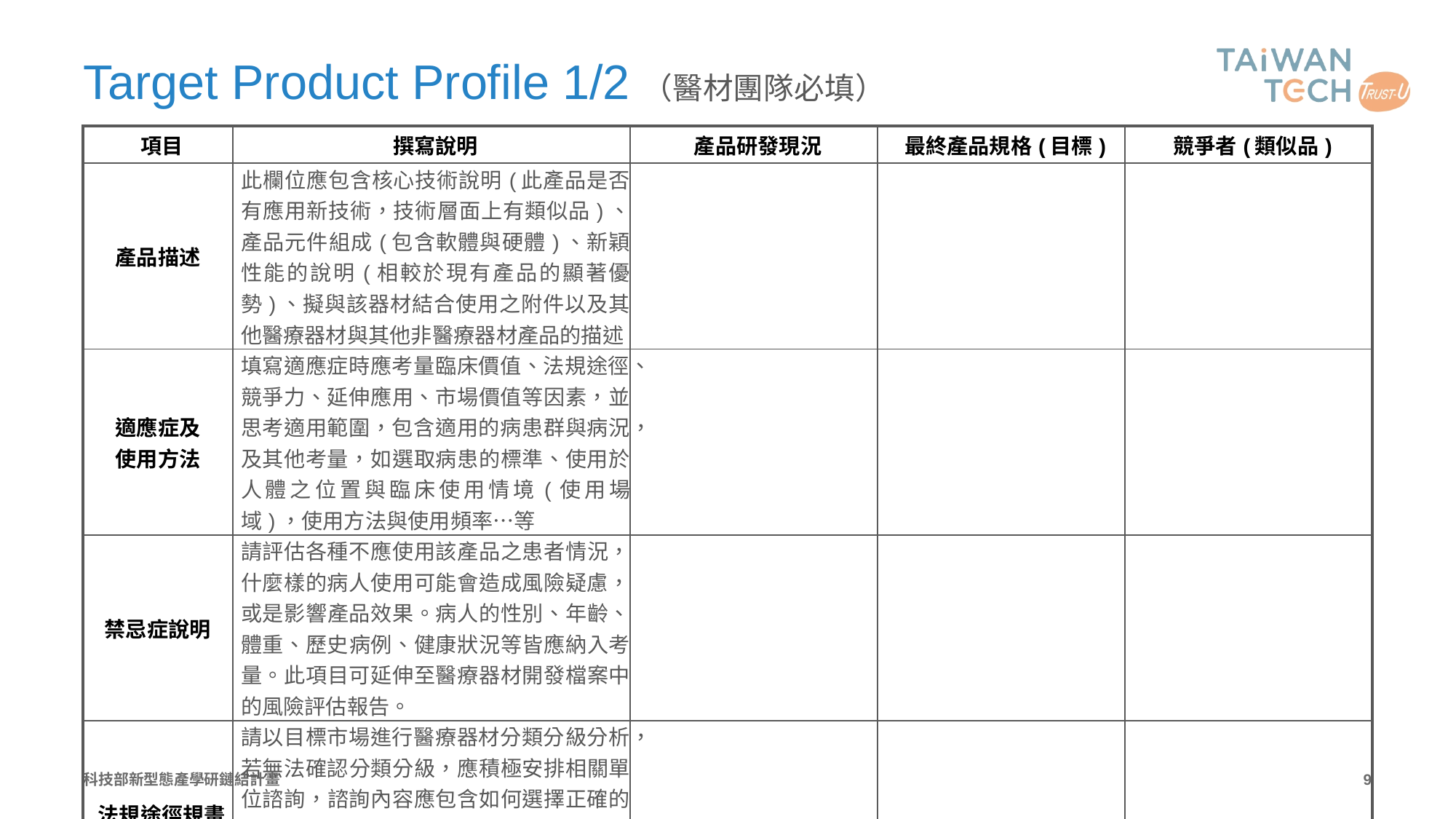

# Target Product Profile 1/2（醫材團隊必填）
| 項目 | 撰寫說明 | 產品研發現況 | 最終產品規格(目標) | 競爭者(類似品) |
| --- | --- | --- | --- | --- |
| 產品描述 | 此欄位應包含核心技術說明(此產品是否有應用新技術，技術層面上有類似品)、產品元件組成(包含軟體與硬體)、新穎性能的說明(相較於現有產品的顯著優勢)、擬與該器材結合使用之附件以及其他醫療器材與其他非醫療器材產品的描述 |  |  |  |
| 適應症及 使用方法 | 填寫適應症時應考量臨床價值、法規途徑、競爭力、延伸應用、市場價值等因素，並思考適用範圍，包含適用的病患群與病況，及其他考量，如選取病患的標準、使用於人體之位置與臨床使用情境(使用場域)，使用方法與使用頻率…等 |  |  |  |
| 禁忌症說明 | 請評估各種不應使用該產品之患者情況，什麼樣的病人使用可能會造成風險疑慮，或是影響產品效果。病人的性別、年齡、體重、歷史病例、健康狀況等皆應納入考量。此項目可延伸至醫療器材開發檔案中的風險評估報告。 |  |  |  |
| 法規途徑規畫 | 請以目標市場進行醫療器材分類分級分析，若無法確認分類分級，應積極安排相關單位諮詢，諮詢內容應包含如何選擇正確的類似品，及所有臨床前試驗與臨床試驗規劃。產品是否有機會被審查單位選為指標案件，加速審查。 |  |  |  |
科技部新型態產學研鏈結計畫
9